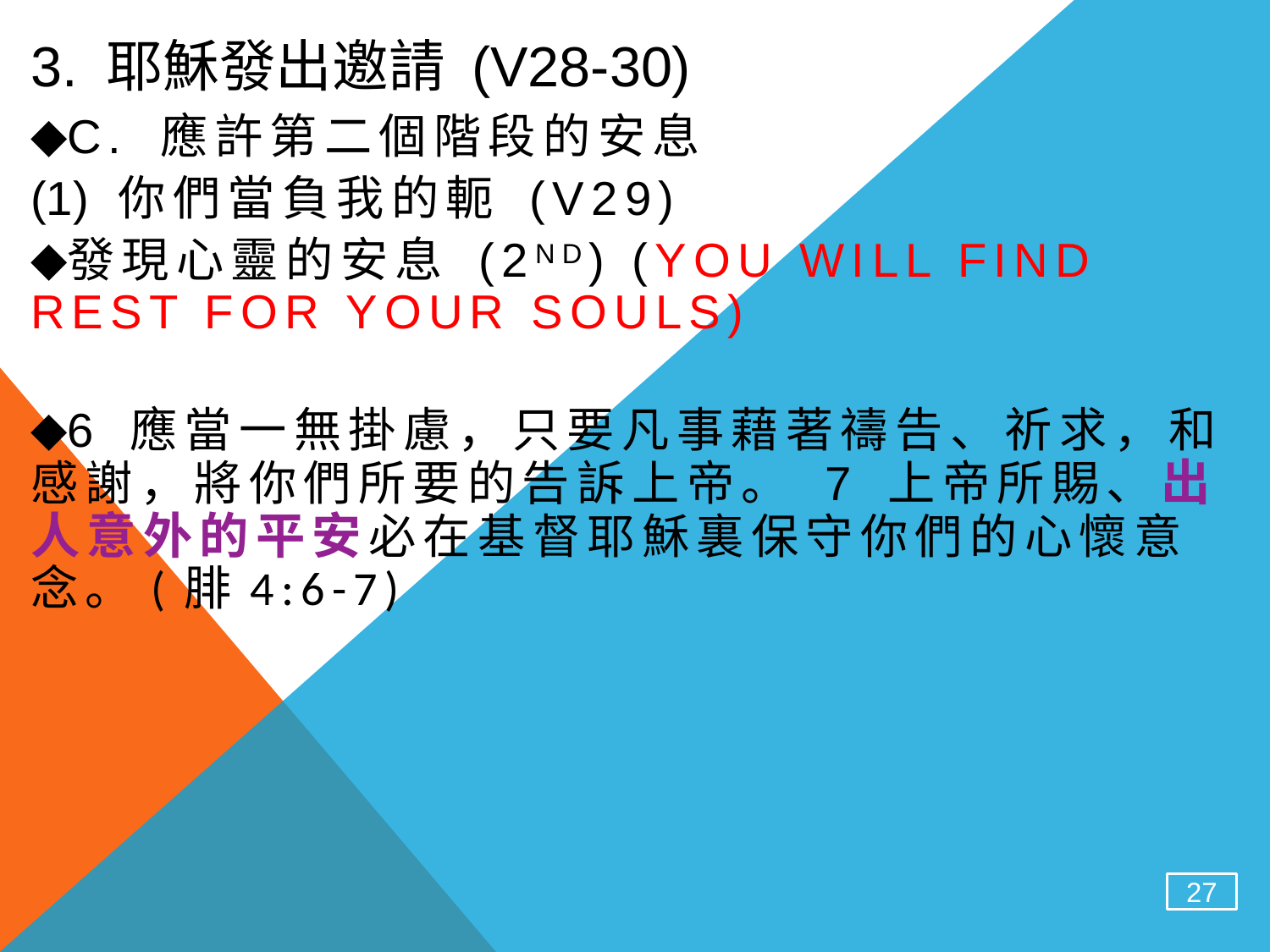

# 3. 耶穌發出邀請 (v28-30)
c. 應許第二個階段的安息
 你們當負我的軛 (v29)
發現心靈的安息 (2nd) (you will find rest for your souls)

6 應當一無掛慮，只要凡事藉著禱告、祈求，和感謝，將你們所要的告訴上帝。 7 上帝所賜、出人意外的平安必在基督耶穌裏保守你們的心懷意念。(腓4:6-7)
27